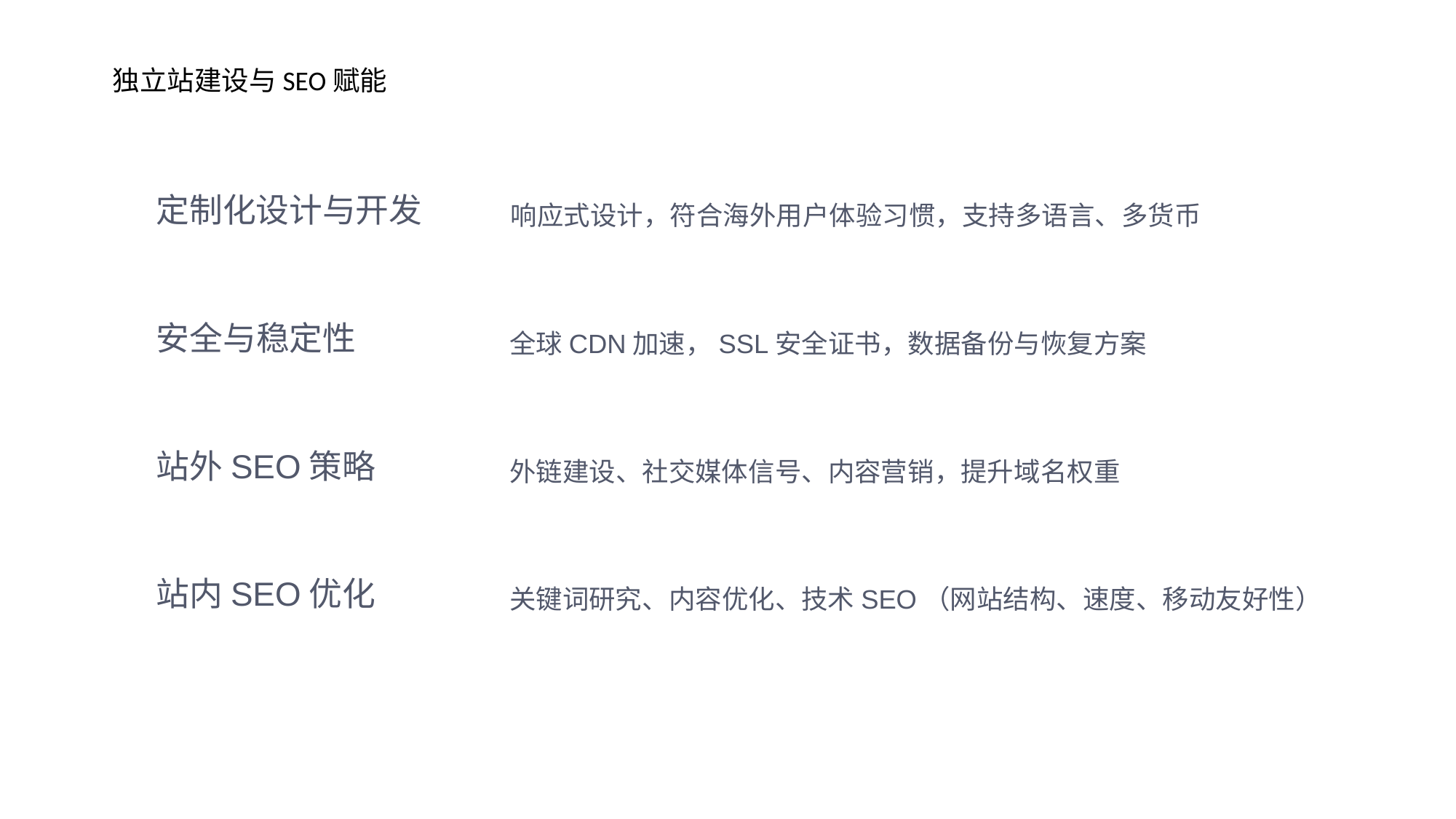

独立站建设与SEO赋能
定制化设计与开发
响应式设计，符合海外用户体验习惯，支持多语言、多货币
安全与稳定性
全球CDN加速，SSL安全证书，数据备份与恢复方案
站外SEO策略
外链建设、社交媒体信号、内容营销，提升域名权重
站内SEO优化
关键词研究、内容优化、技术SEO（网站结构、速度、移动友好性）